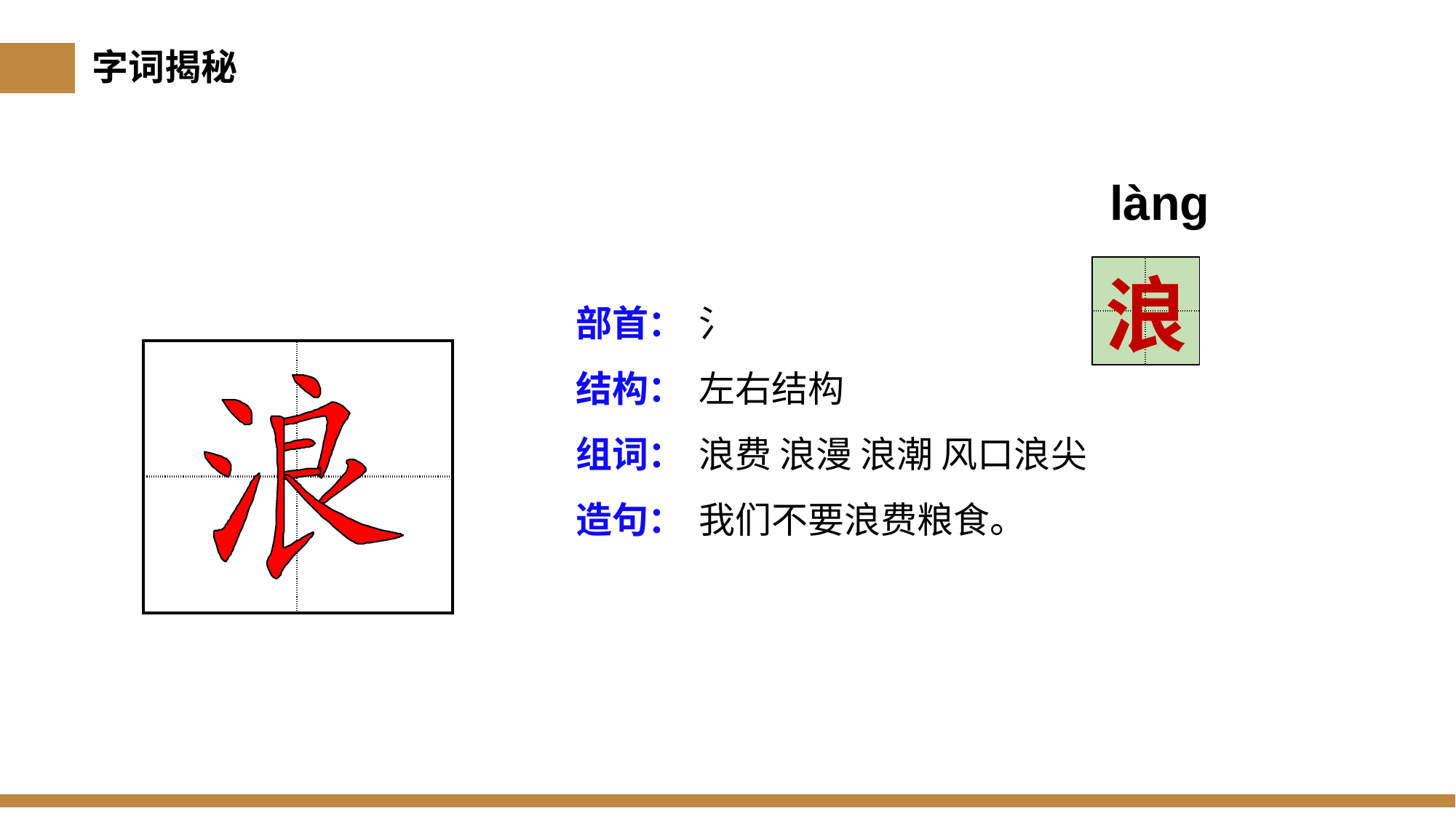

字词揭秘
làng
|  |  |
| --- | --- |
|  |  |
浪
部首：
结构：
组词：
造句：
氵
左右结构
浪费 浪漫 浪潮 风口浪尖
我们不要浪费粮食。
|  |  |
| --- | --- |
|  |  |